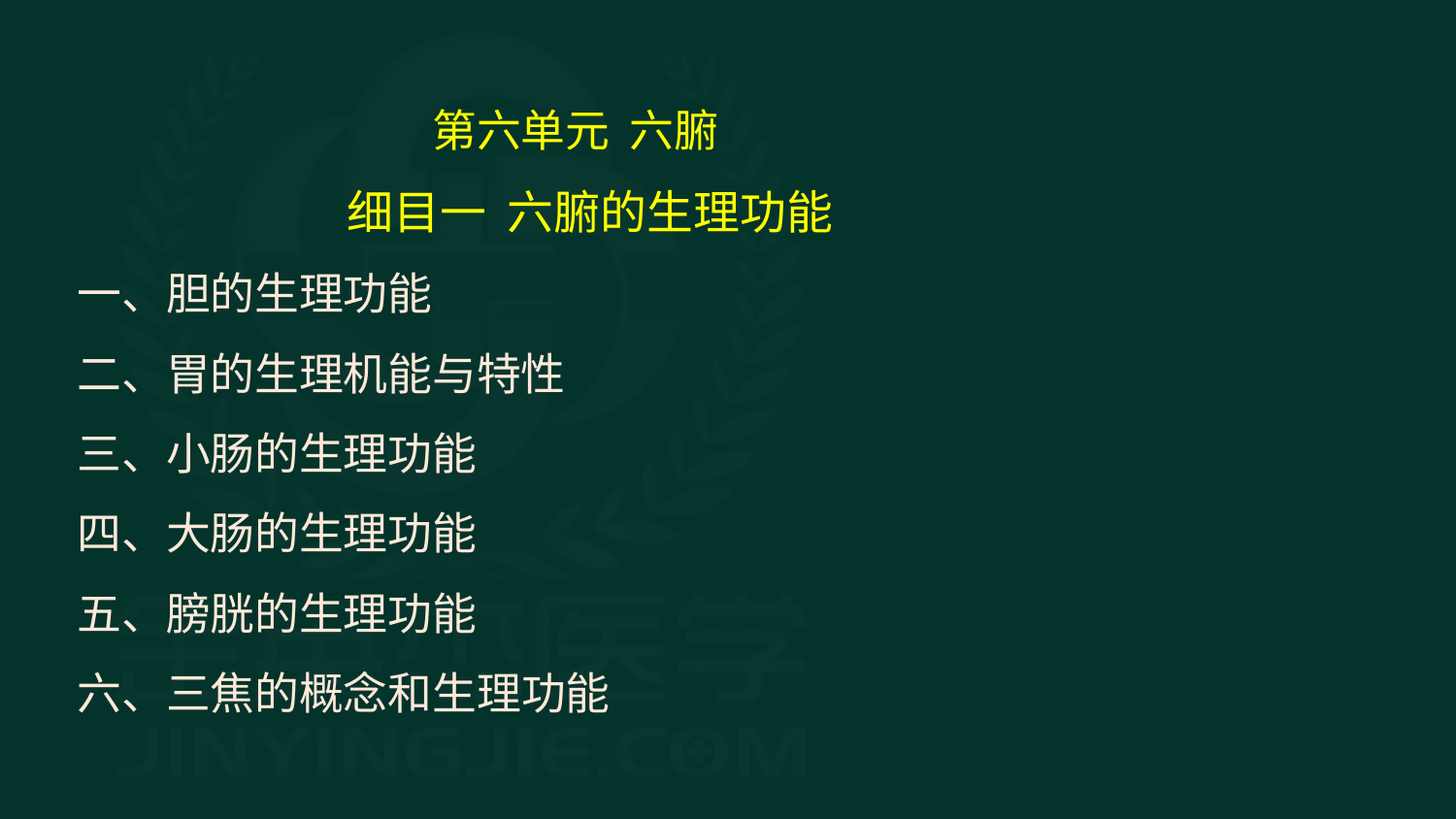

第六单元  六腑
细目一  六腑的生理功能
一、胆的生理功能
二、胃的生理机能与特性
三、小肠的生理功能
四、大肠的生理功能
五、膀胱的生理功能
六、三焦的概念和生理功能